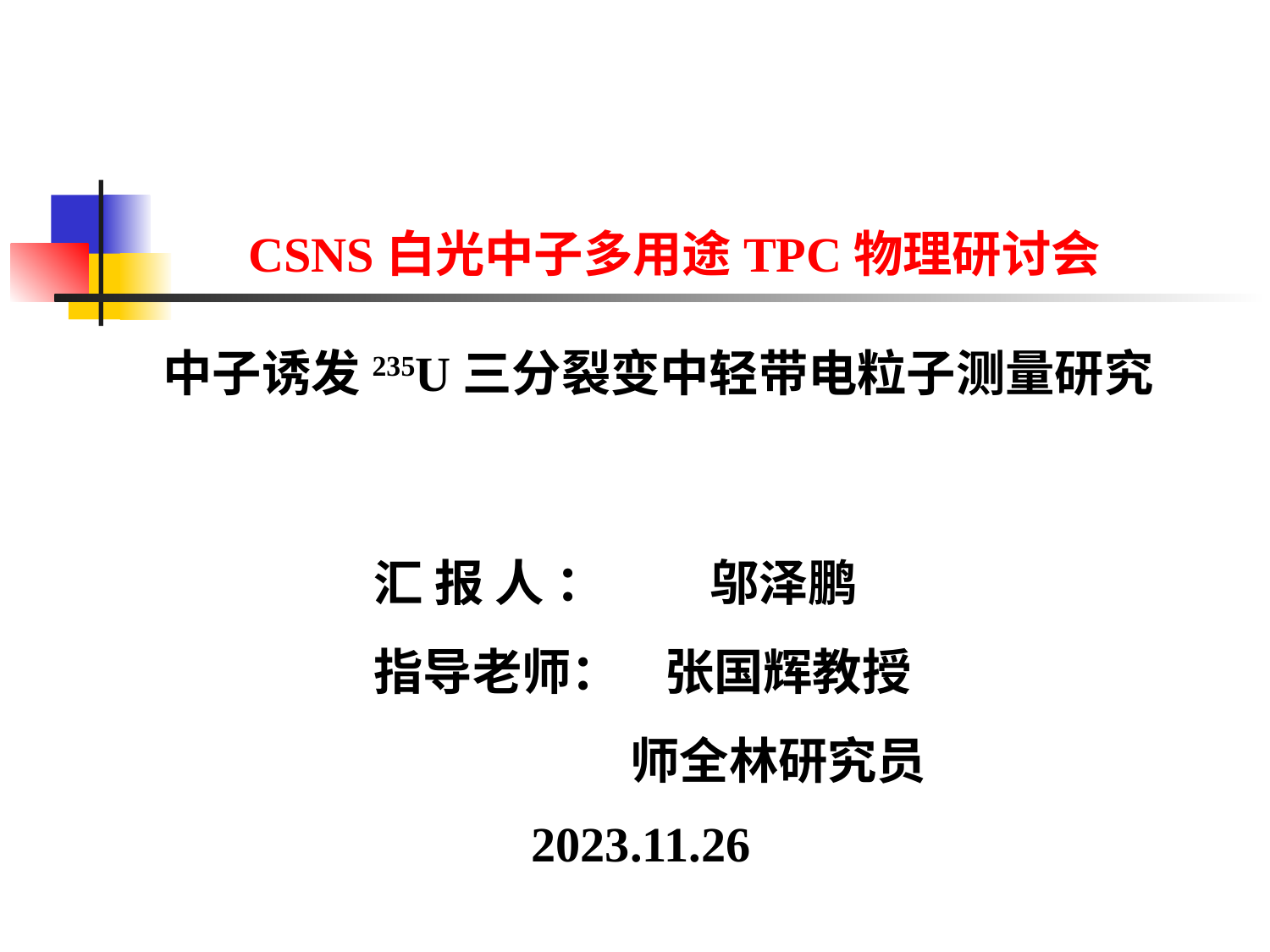

CSNS白光中子多用途TPC物理研讨会
中子诱发235U三分裂变中轻带电粒子测量研究
      邬泽鹏
  张国辉教授
师全林研究员
汇 报 人 ：
指导老师：

2023.11.26